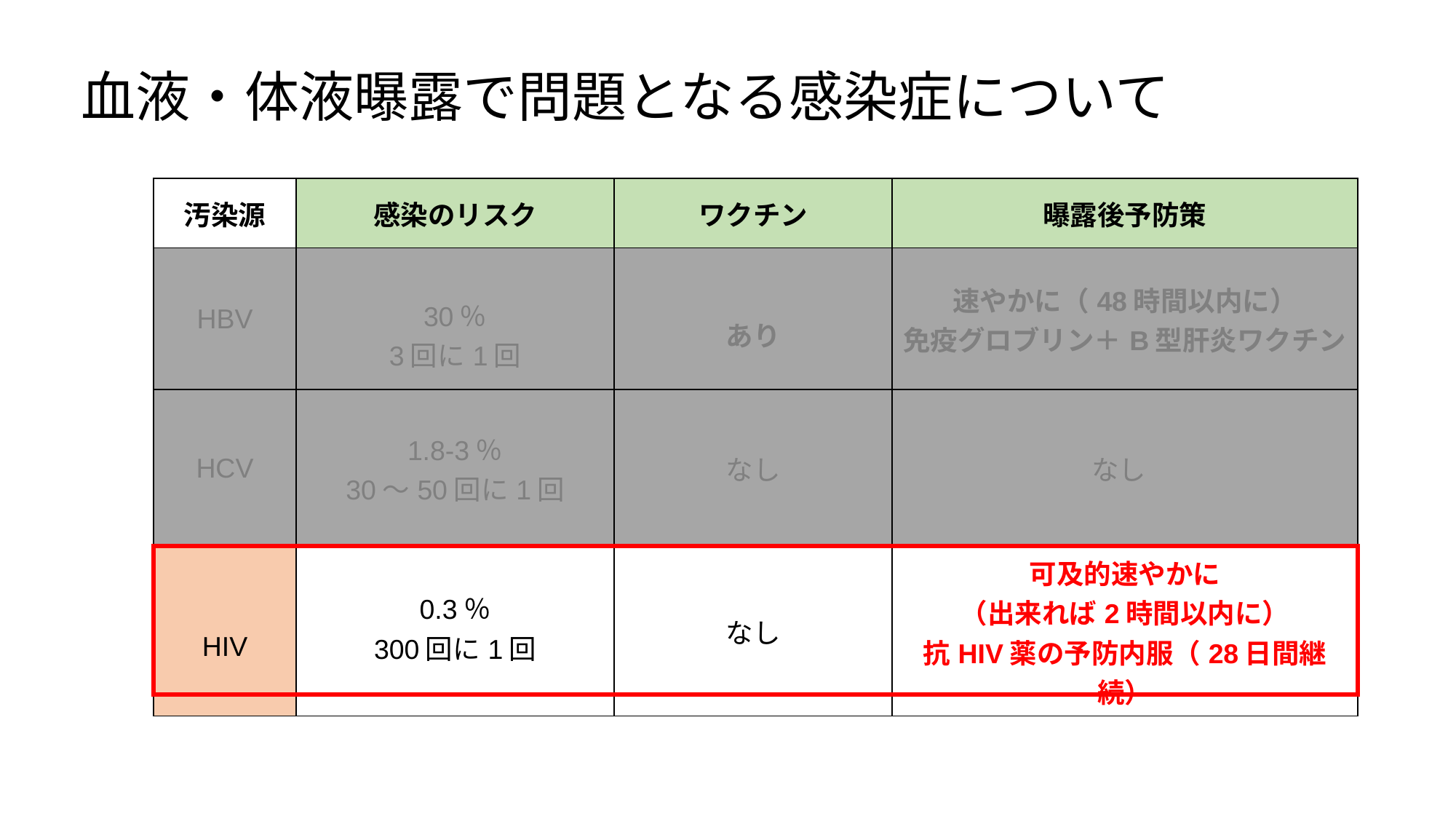

血液・体液曝露で問題となる感染症について
| 汚染源 | 感染のリスク | ワクチン | 曝露後予防策 |
| --- | --- | --- | --- |
| HBV | 30％ 3回に1回 | あり | 速やかに（48時間以内に） 免疫グロブリン＋B型肝炎ワクチン |
| HCV | 1.8-3％ 30～50回に1回 | なし | なし |
| HIV | 0.3％ 300回に1回 | なし | 可及的速やかに （出来れば2時間以内に） 抗HIV薬の予防内服（28日間継続） |